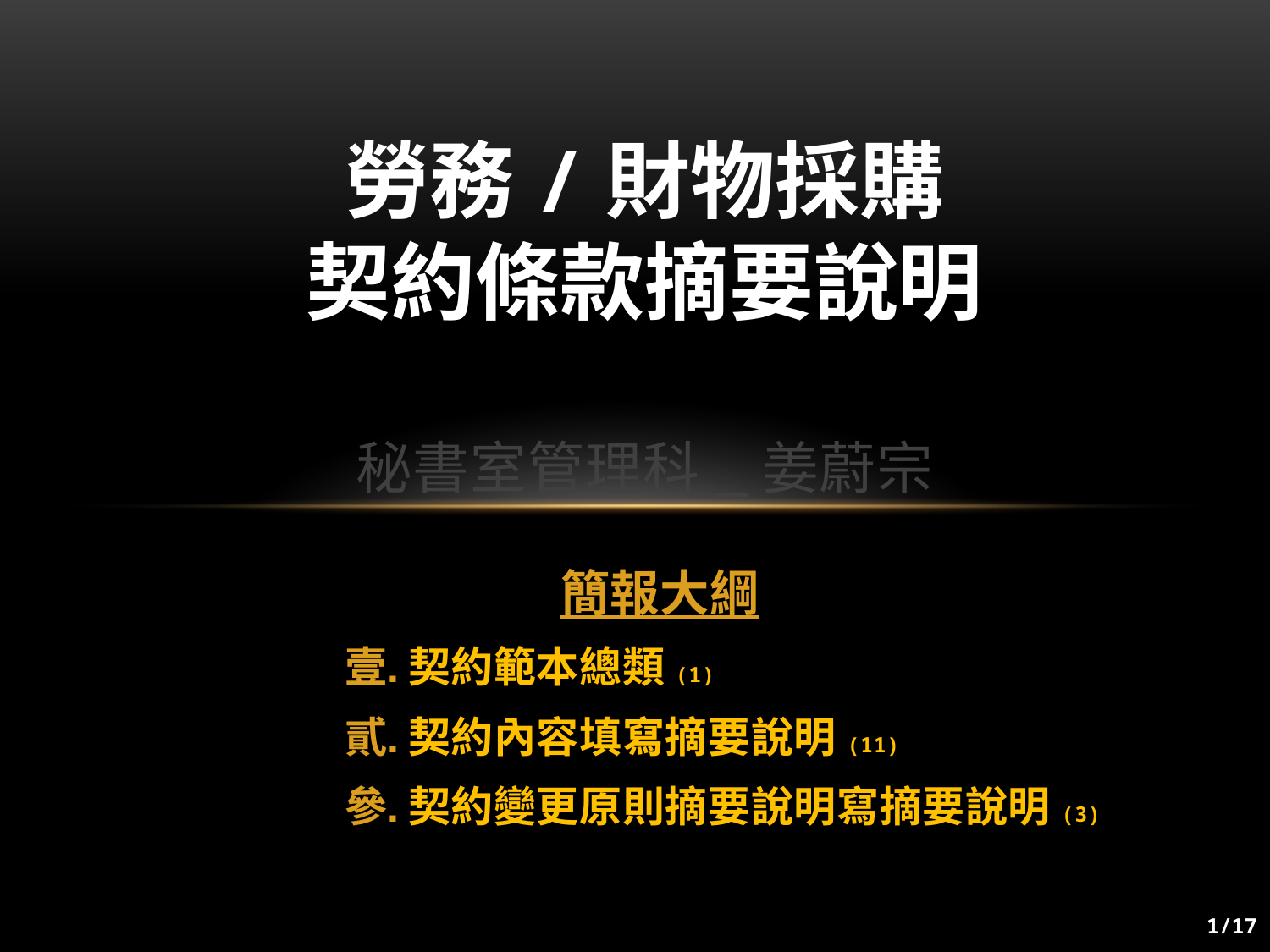

# 勞務/財物採購 契約條款摘要說明 秘書室管理科_姜蔚宗
簡報大綱
契約範本總類(1)
契約內容填寫摘要說明(11)
契約變更原則摘要說明寫摘要說明(3)
1/17